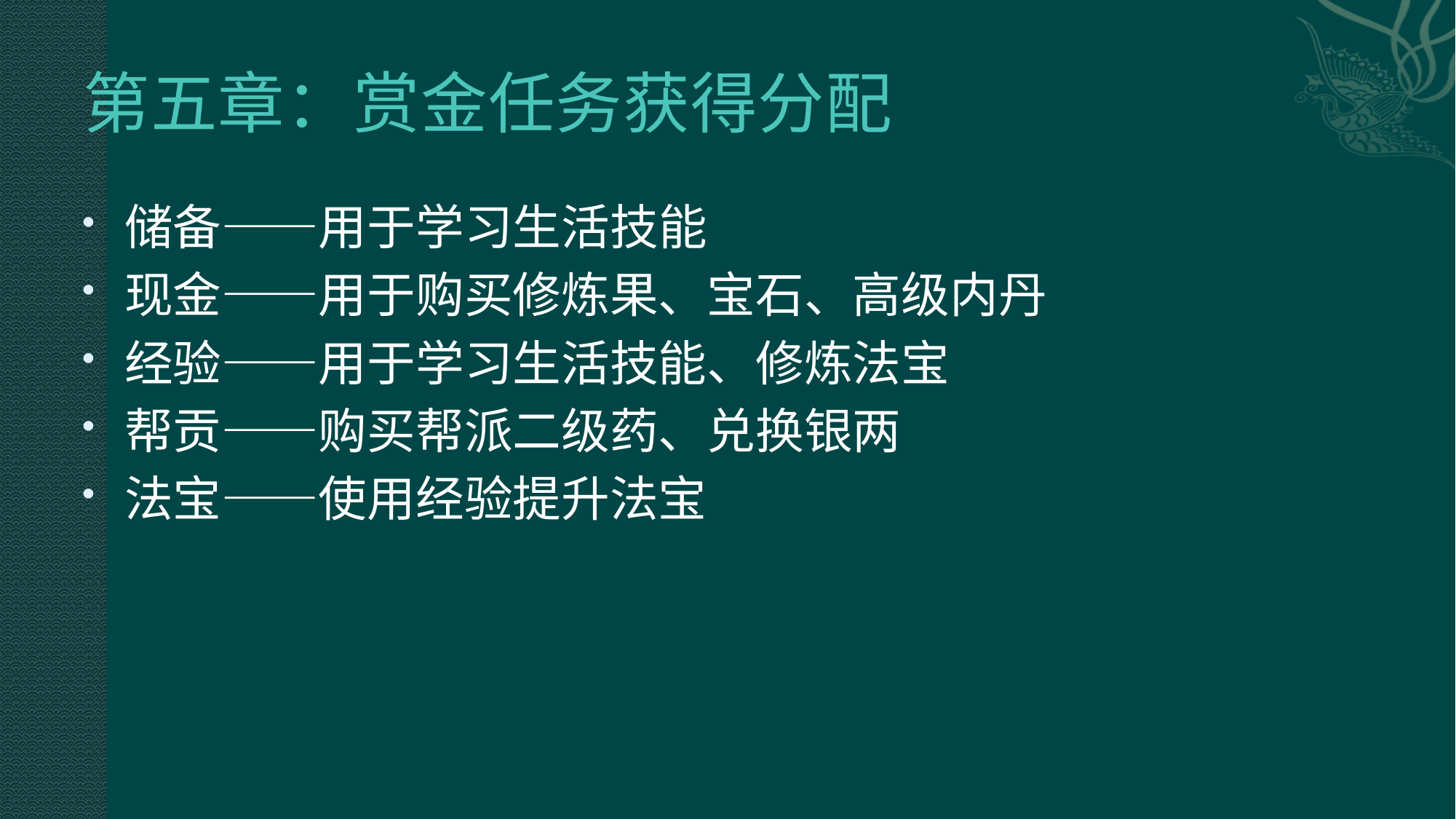

# 第五章：赏金任务获得分配
储备——用于学习生活技能
现金——用于购买修炼果、宝石、高级内丹
经验——用于学习生活技能、修炼法宝
帮贡——购买帮派二级药、兑换银两
法宝——使用经验提升法宝